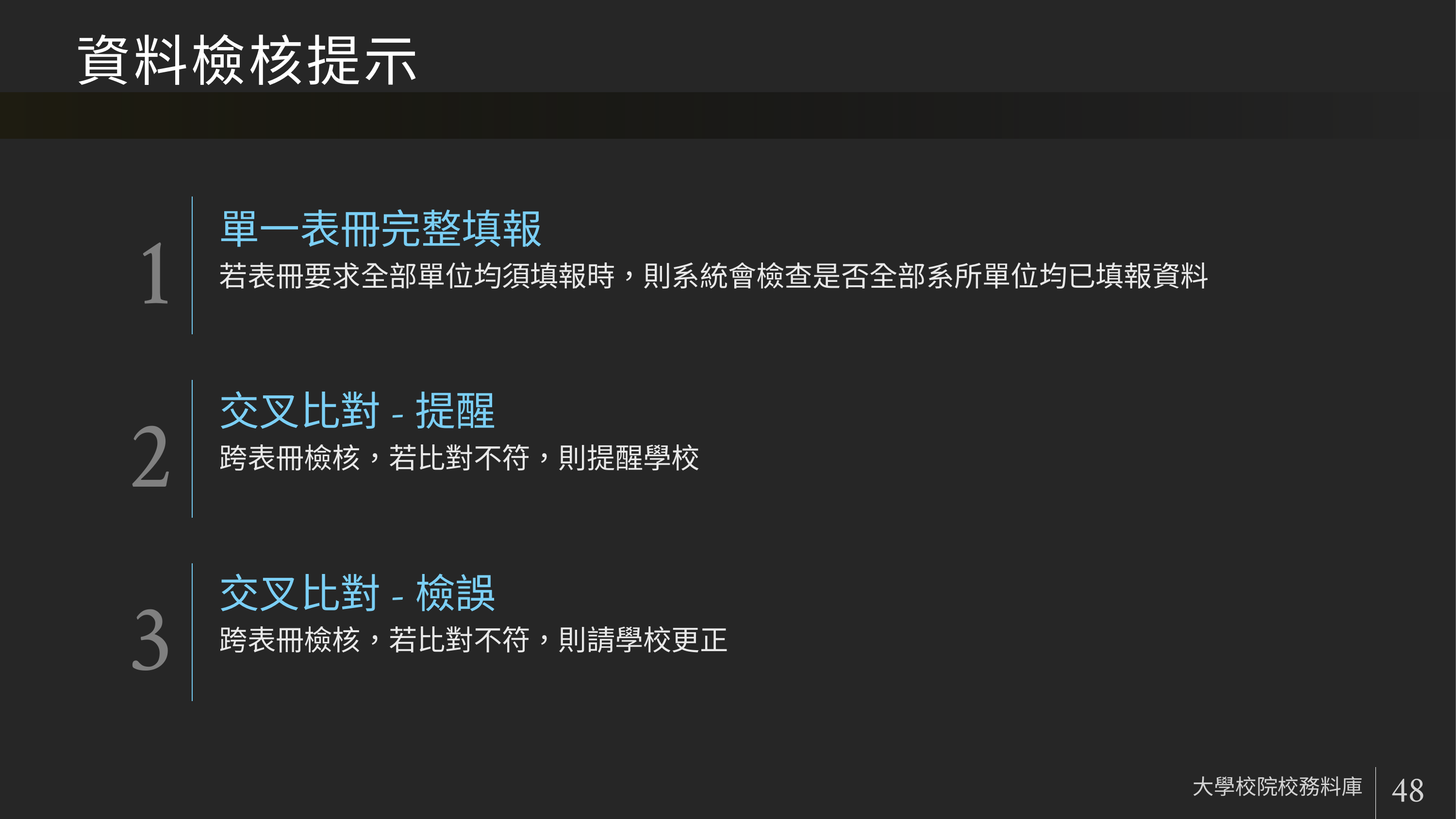

# 資料檢核提示

單一表冊完整填報
若表冊要求全部單位均須填報時，則系統會檢查是否全部系所單位均已填報資料
交叉比對-提醒
跨表冊檢核，若比對不符，則提醒學校
交叉比對-檢誤
跨表冊檢核，若比對不符，則請學校更正
大學校院校務料庫
48